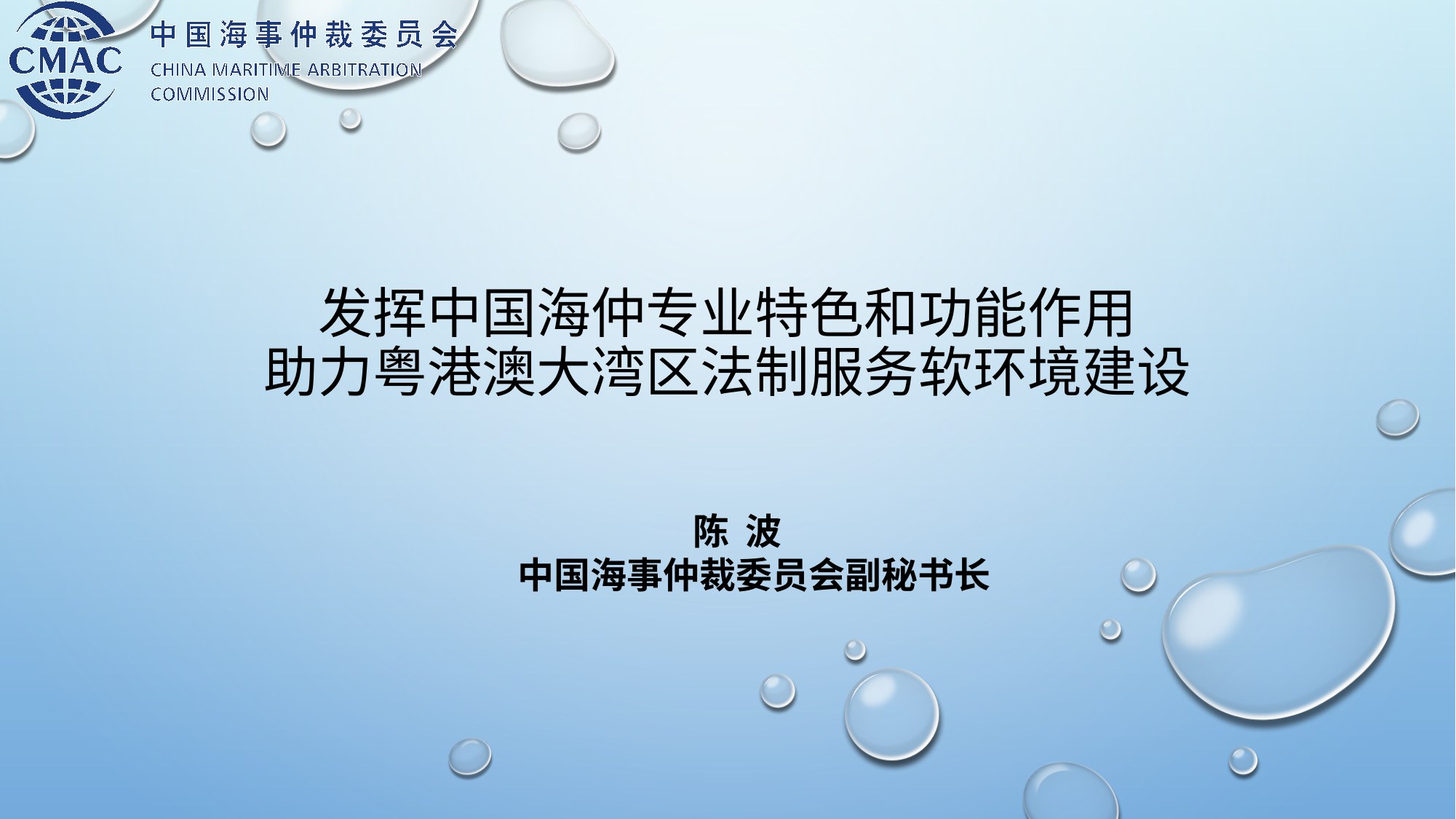

# 发挥中国海仲专业特色和功能作用 助力粤港澳大湾区法制服务软环境建设

陈  波
   中国海事仲裁委员会副秘书长